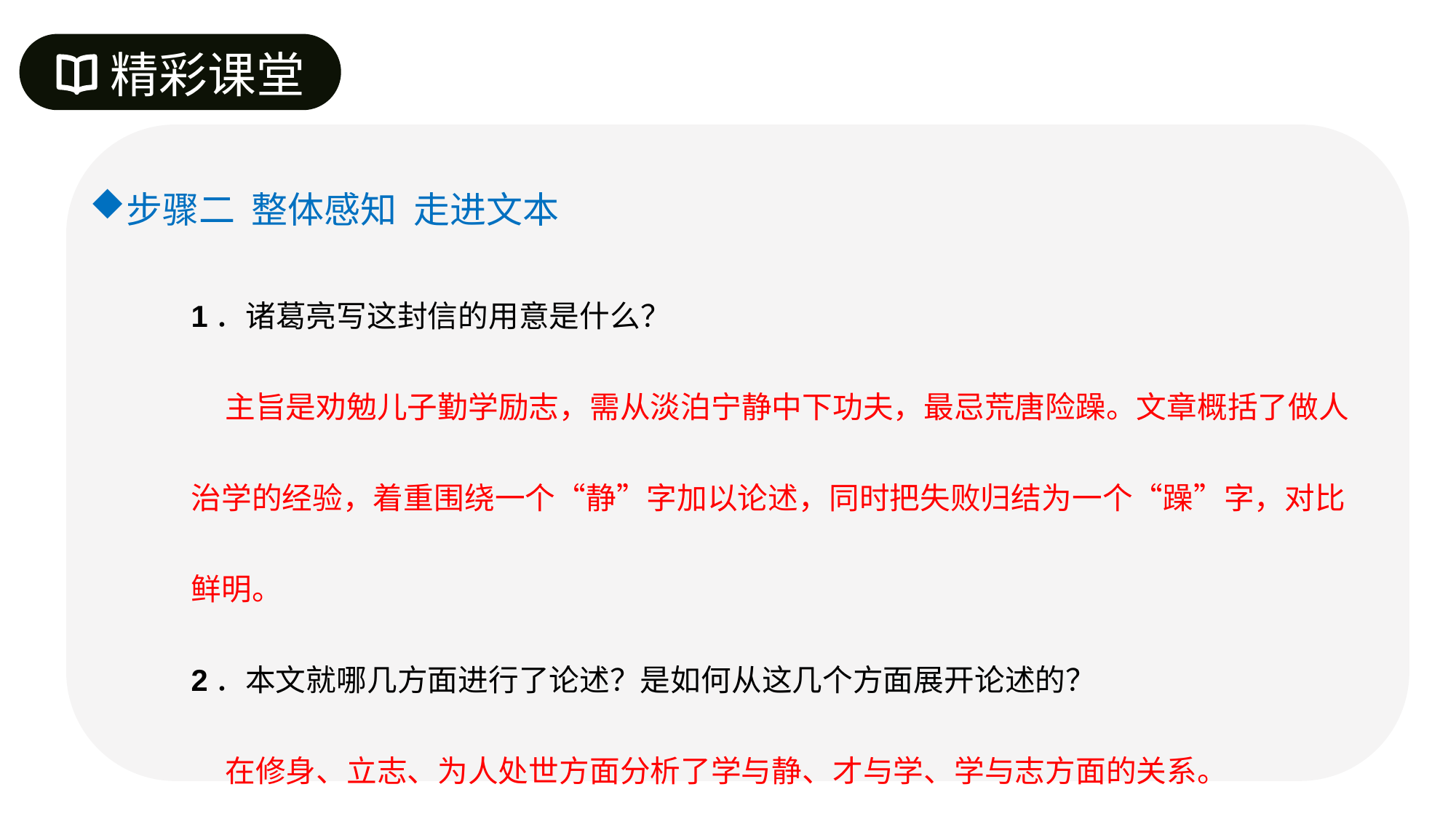

精彩课堂

步骤二  整体感知  走进文本
1．诸葛亮写这封信的用意是什么？
    主旨是劝勉儿子勤学励志，需从淡泊宁静中下功夫，最忌荒唐险躁。文章概括了做人治学的经验，着重围绕一个“静”字加以论述，同时把失败归结为一个“躁”字，对比鲜明。
2．本文就哪几方面进行了论述？是如何从这几个方面展开论述的？
    在修身、立志、为人处世方面分析了学与静、才与学、学与志方面的关系。